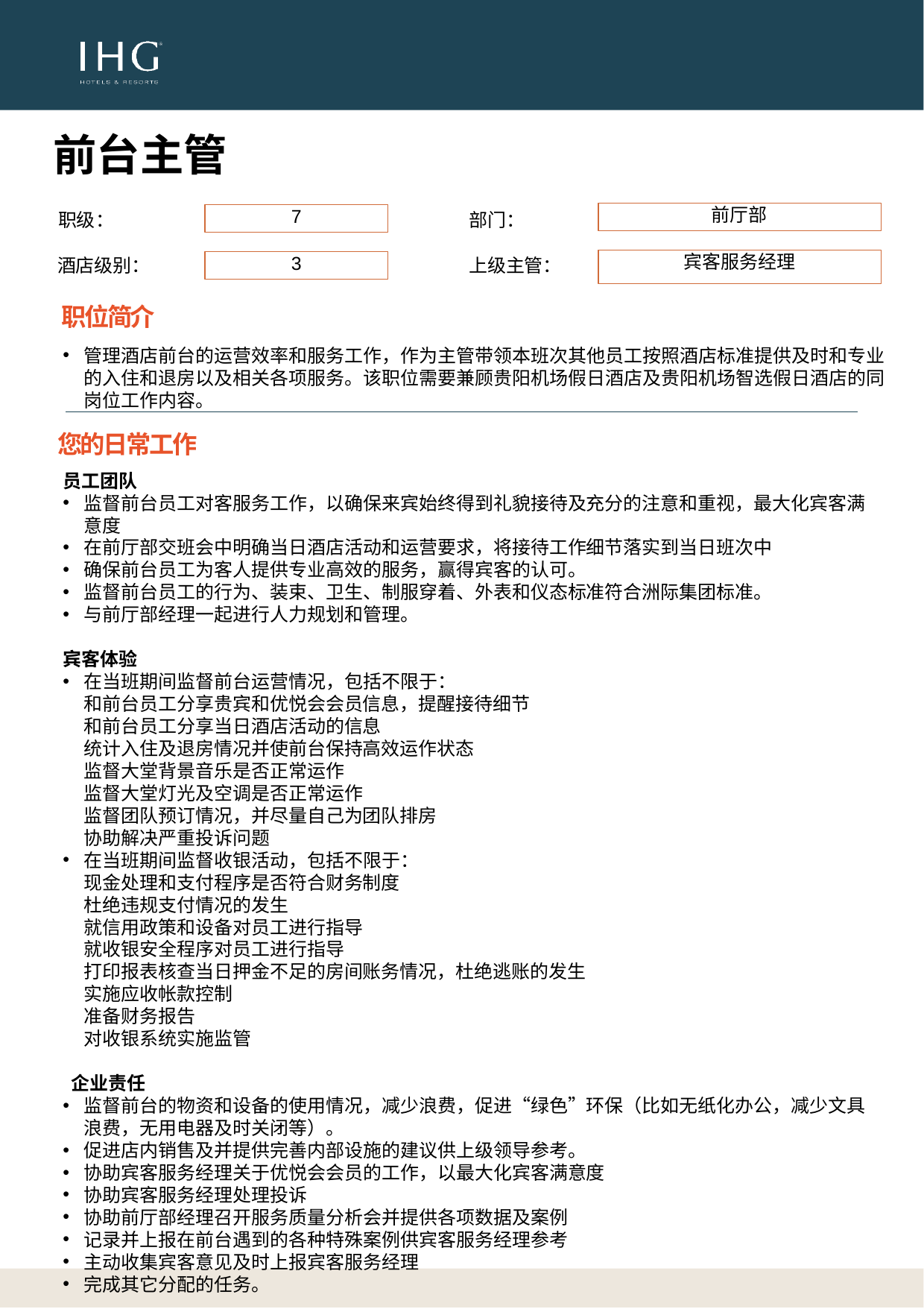

前台主管
前厅部
7
职级：	部门：

酒店级别：	上级主管：

宾客服务经理
3
职位简介
管理酒店前台的运营效率和服务工作，作为主管带领本班次其他员工按照酒店标准提供及时和专业的入住和退房以及相关各项服务。该职位需要兼顾贵阳机场假日酒店及贵阳机场智选假日酒店的同岗位工作内容。

您的日常工作
员工团队
监督前台员工对客服务工作，以确保来宾始终得到礼貌接待及充分的注意和重视，最大化宾客满意度
在前厅部交班会中明确当日酒店活动和运营要求，将接待工作细节落实到当日班次中
确保前台员工为客人提供专业高效的服务，赢得宾客的认可。
监督前台员工的行为、装束、卫生、制服穿着、外表和仪态标准符合洲际集团标准。
与前厅部经理一起进行人力规划和管理。

宾客体验
在当班期间监督前台运营情况，包括不限于：
    和前台员工分享贵宾和优悦会会员信息，提醒接待细节
    和前台员工分享当日酒店活动的信息
    统计入住及退房情况并使前台保持高效运作状态
    监督大堂背景音乐是否正常运作
    监督大堂灯光及空调是否正常运作
    监督团队预订情况，并尽量自己为团队排房
    协助解决严重投诉问题
在当班期间监督收银活动，包括不限于：
    现金处理和支付程序是否符合财务制度
    杜绝违规支付情况的发生
    就信用政策和设备对员工进行指导
    就收银安全程序对员工进行指导
    打印报表核查当日押金不足的房间账务情况，杜绝逃账的发生
    实施应收帐款控制
    准备财务报告
    对收银系统实施监管

 企业责任
监督前台的物资和设备的使用情况，减少浪费，促进“绿色”环保（比如无纸化办公，减少文具浪费，无用电器及时关闭等）。
促进店内销售及并提供完善内部设施的建议供上级领导参考。
协助宾客服务经理关于优悦会会员的工作，以最大化宾客满意度
协助宾客服务经理处理投诉
协助前厅部经理召开服务质量分析会并提供各项数据及案例
记录并上报在前台遇到的各种特殊案例供宾客服务经理参考
主动收集宾客意见及时上报宾客服务经理
完成其它分配的任务。